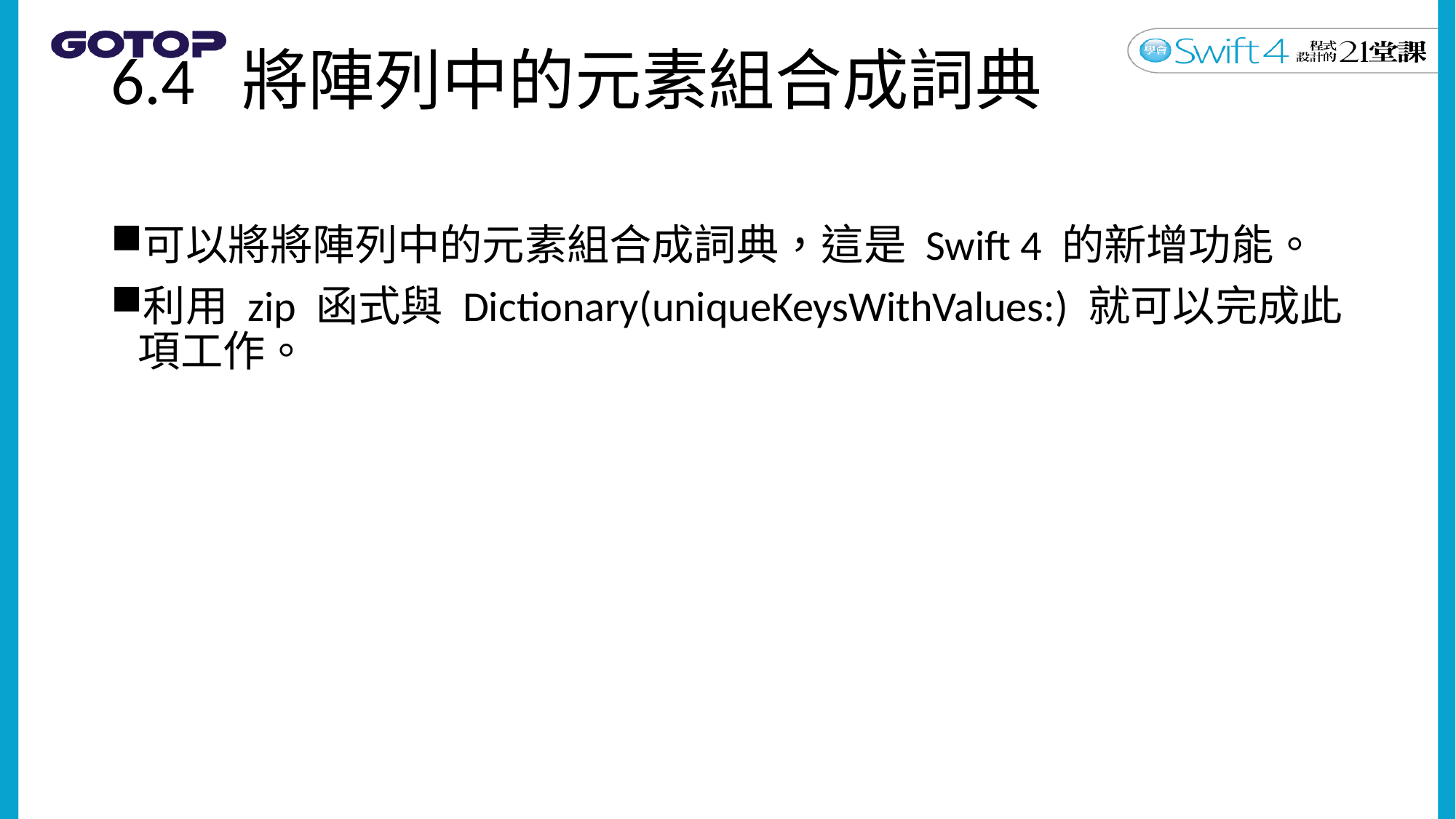

# 6.4  將陣列中的元素組合成詞典
可以將將陣列中的元素組合成詞典，這是 Swift 4 的新增功能。
利用 zip 函式與 Dictionary(uniqueKeysWithValues:) 就可以完成此項工作。